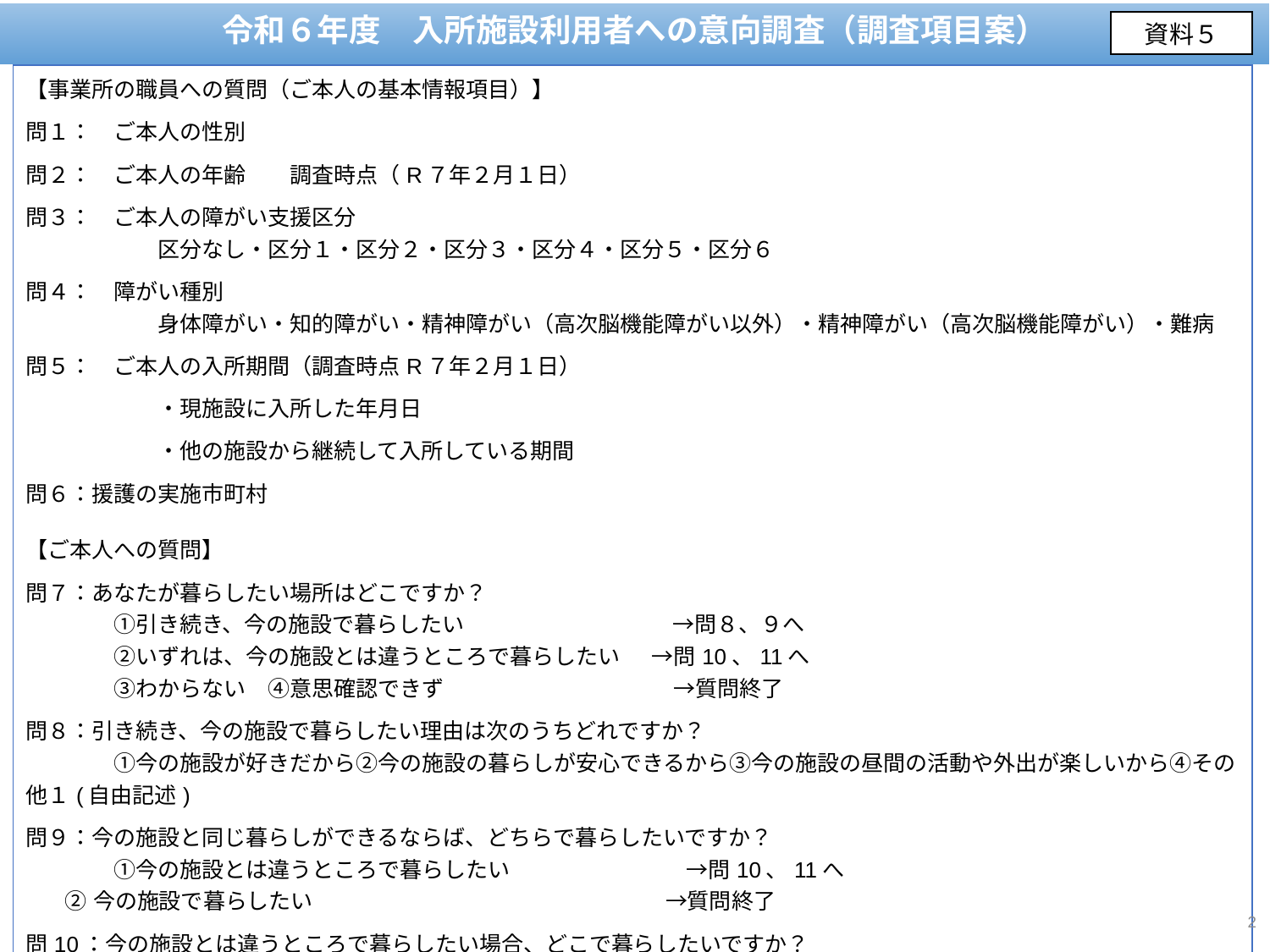

令和６年度　入所施設利用者への意向調査（調査項目案）
資料５
|  |
| --- |
| 【事業所の職員への質問（ご本人の基本情報項目）】 問１：　ご本人の性別 問２：　ご本人の年齢　　調査時点（R７年２月１日） 問３：　ご本人の障がい支援区分 　　　　　　区分なし・区分１・区分２・区分３・区分４・区分５・区分６ 問４：　障がい種別 　　　　　　身体障がい・知的障がい・精神障がい（高次脳機能障がい以外）・精神障がい（高次脳機能障がい）・難病 問５：　ご本人の入所期間（調査時点R７年２月１日） 　　　　　　・現施設に入所した年月日 　　　　　　・他の施設から継続して入所している期間 問６：援護の実施市町村 【ご本人への質問】 問７：あなたが暮らしたい場所はどこですか？ 　　　　①引き続き、今の施設で暮らしたい　　　　　　　　　 →問８、９へ 　　　　②いずれは、今の施設とは違うところで暮らしたい　 →問10、11へ 　　　　③わからない　④意思確認できず　　　　　　　　　 　 →質問終了 問８：引き続き、今の施設で暮らしたい理由は次のうちどれですか？ 　　　　①今の施設が好きだから②今の施設の暮らしが安心できるから③今の施設の昼間の活動や外出が楽しいから④その他１(自由記述) 問９：今の施設と同じ暮らしができるならば、どちらで暮らしたいですか？ 　　　　①今の施設とは違うところで暮らしたい　　　　　　　　→問10、11へ ②今の施設で暮らしたい　　　　　　　　　　　　　　　　→質問終了 問10：今の施設とは違うところで暮らしたい場合、どこで暮らしたいですか？ 　　　　①自宅(親と同居)②自宅(単身)③親類宅④グループホーム⑤賃貸住宅(単身)⑥その他２(自由記述) 問11：今の施設とは違うところで暮らしたい場合、昼間は何がしたいですか？ 　　　　①自由な暮らしがしたい②好きなところに行きたい③今の日中活動と同じことがしたい④働くための訓練を受けたい⑤仕事がしたい 　　　　⑥特にない⑦わからない⑧その他３(自由記述) |
2